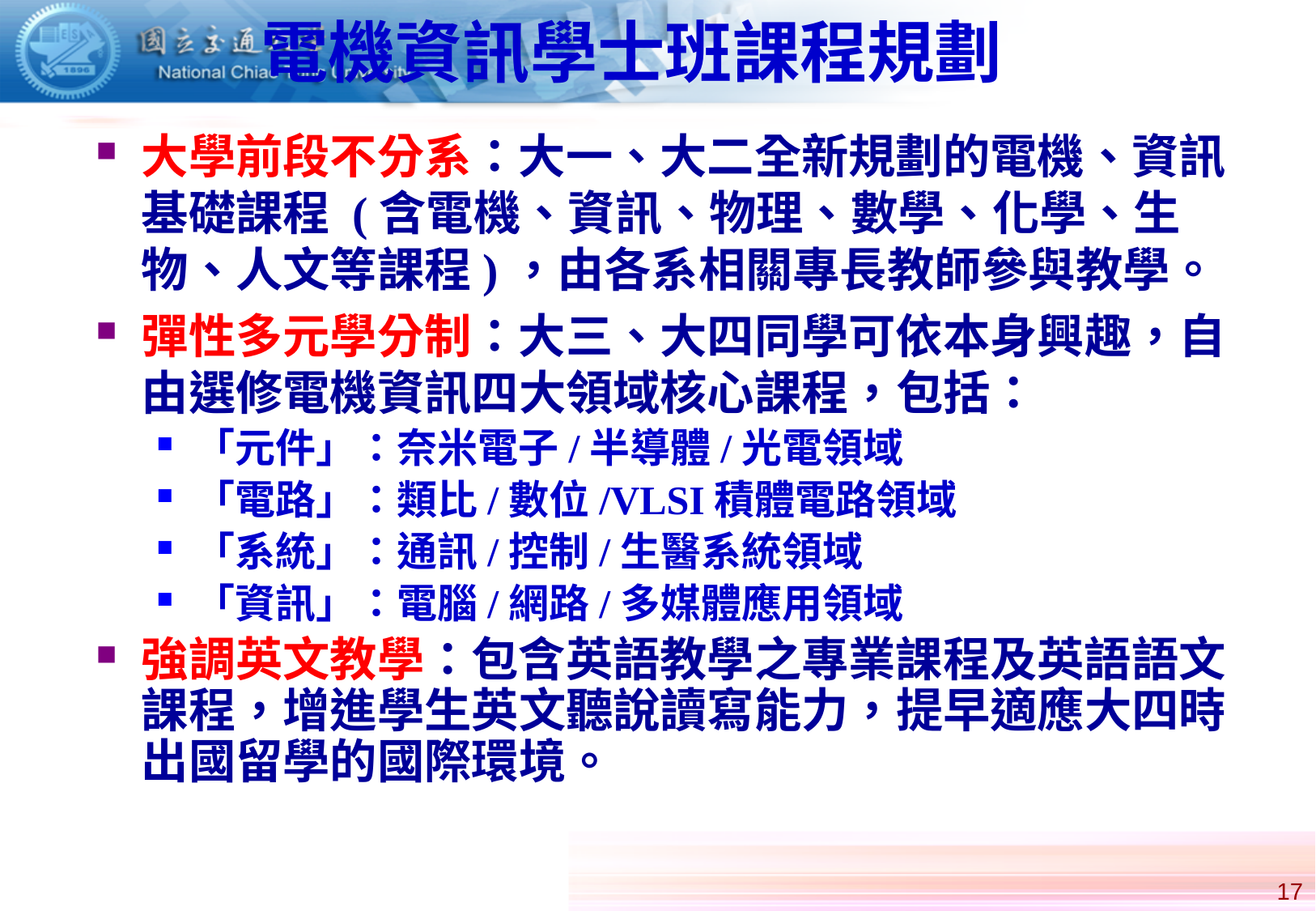

# 電機資訊學士班課程規劃
大學前段不分系：大一、大二全新規劃的電機、資訊基礎課程 (含電機、資訊、物理、數學、化學、生物、人文等課程)，由各系相關專長教師參與教學。
彈性多元學分制：大三、大四同學可依本身興趣，自由選修電機資訊四大領域核心課程，包括：
「元件」：奈米電子/半導體/光電領域
「電路」：類比/數位/VLSI積體電路領域
「系統」：通訊/控制/生醫系統領域
「資訊」：電腦/網路/多媒體應用領域
強調英文教學：包含英語教學之專業課程及英語語文課程，增進學生英文聽說讀寫能力，提早適應大四時出國留學的國際環境。